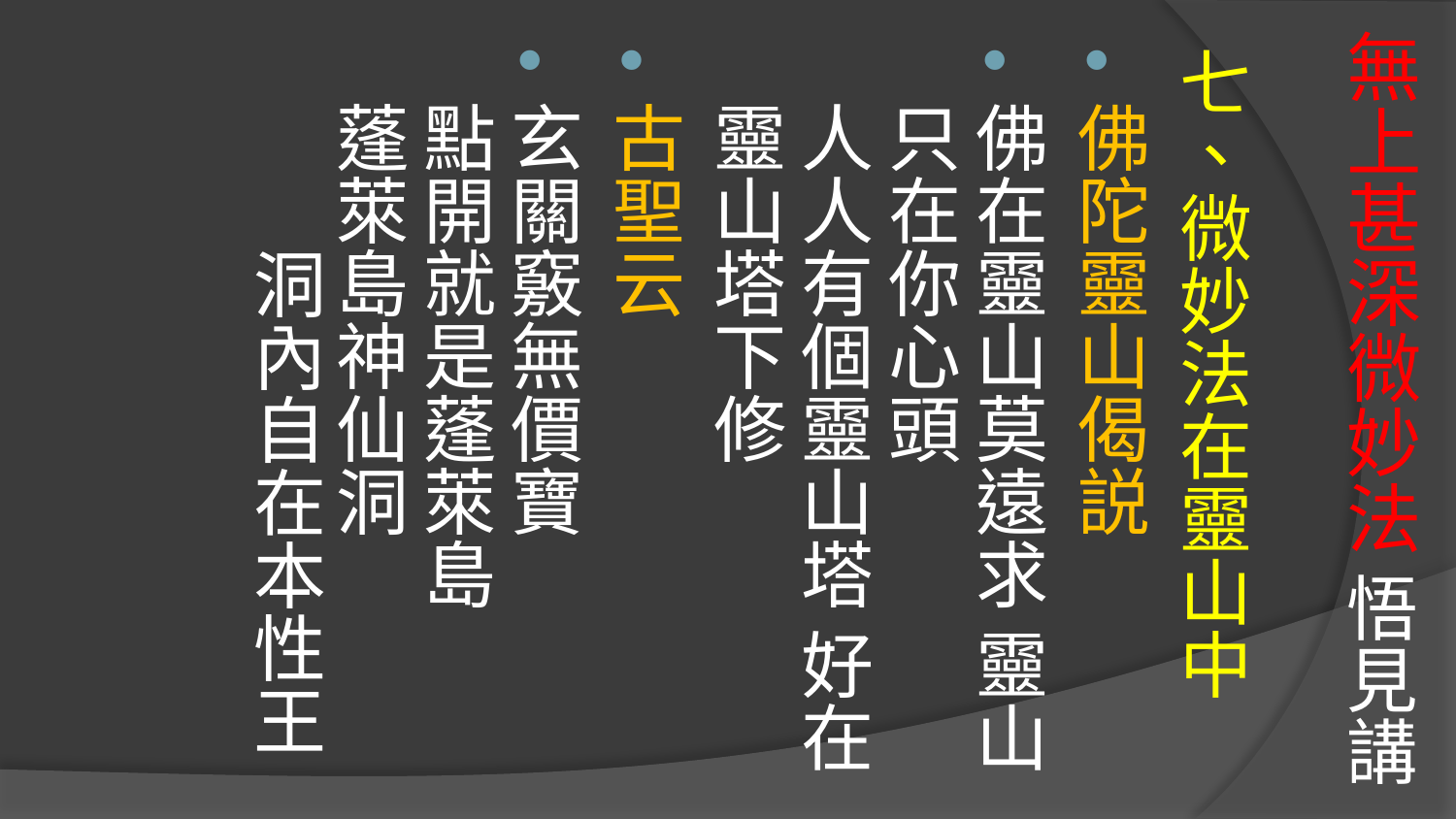

# 無上甚深微妙法 悟見講
七、微妙法在靈山中
佛陀靈山偈説
佛在靈山莫遠求 靈山只在你心頭
人人有個靈山塔 好在靈山塔下修
古聖云
玄關竅無價寶              點開就是蓬萊島
蓬萊島神仙洞                        洞內自在本性王